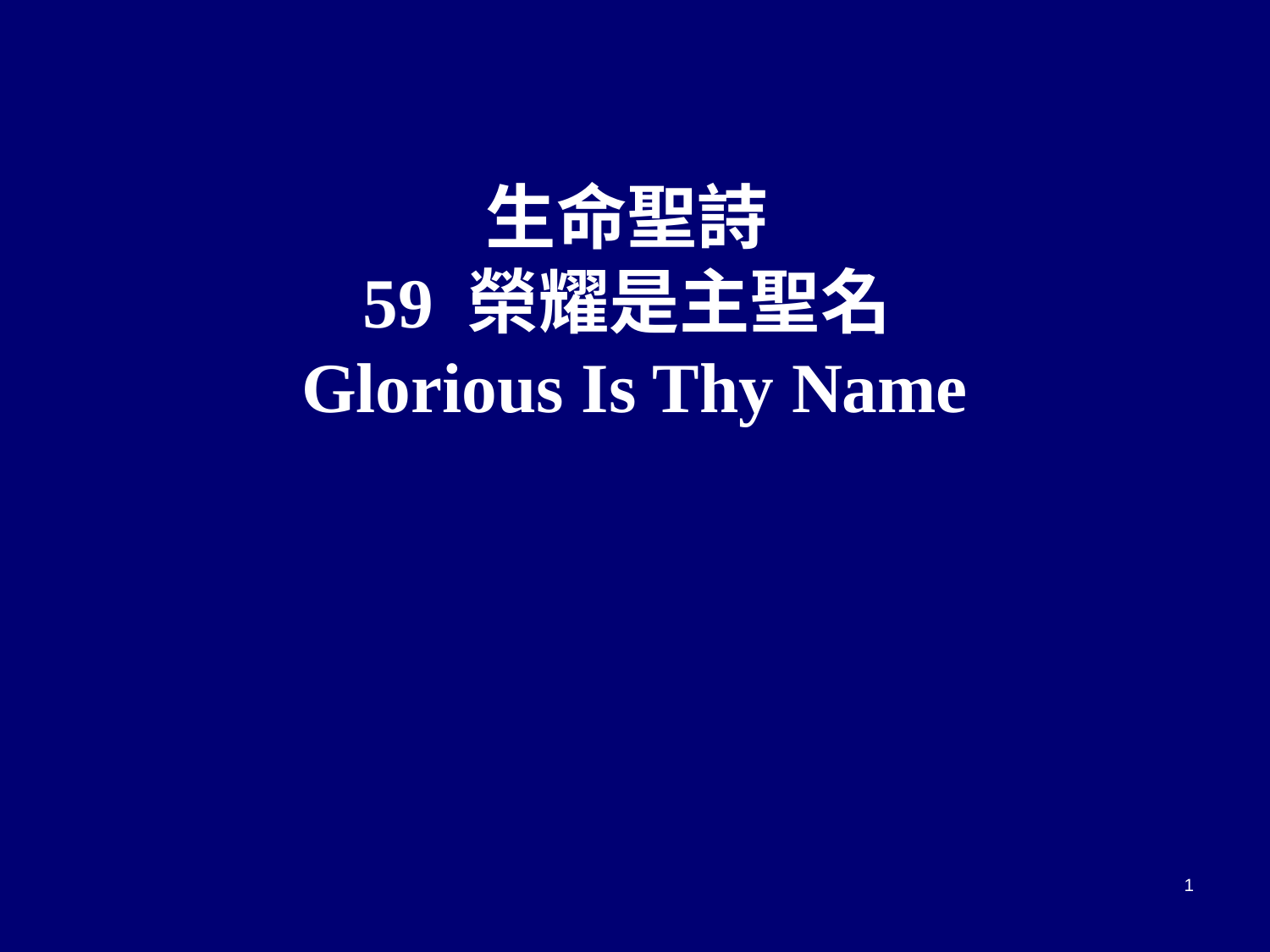

生命聖詩
59 榮耀是主聖名
Glorious Is Thy Name
1